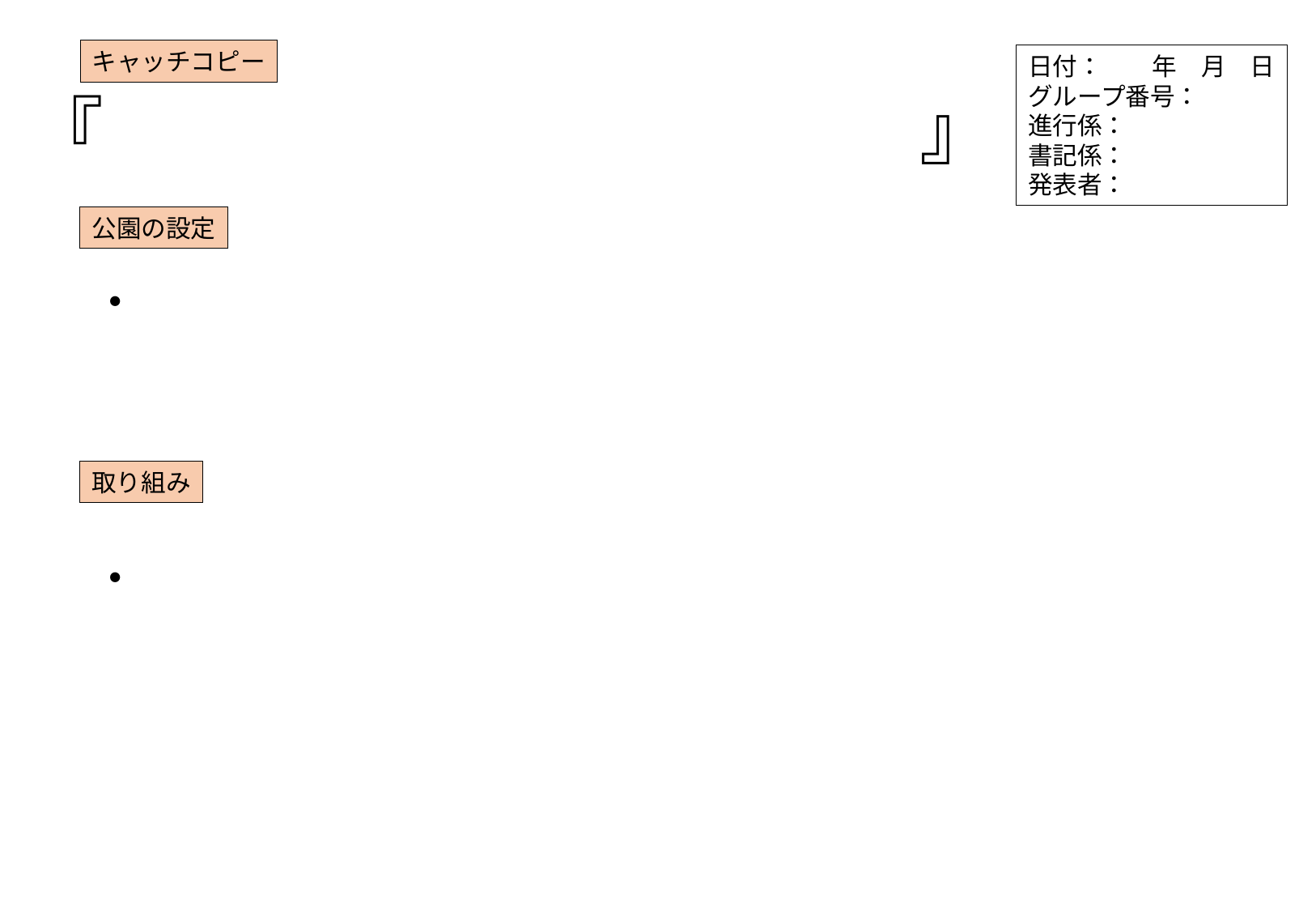

キャッチコピー
日付：　　年　月　日
グループ番号：
進行係：
書記係：
発表者：
# 『　　　　　　　　　　　』
公園の設定
・
取り組み
・